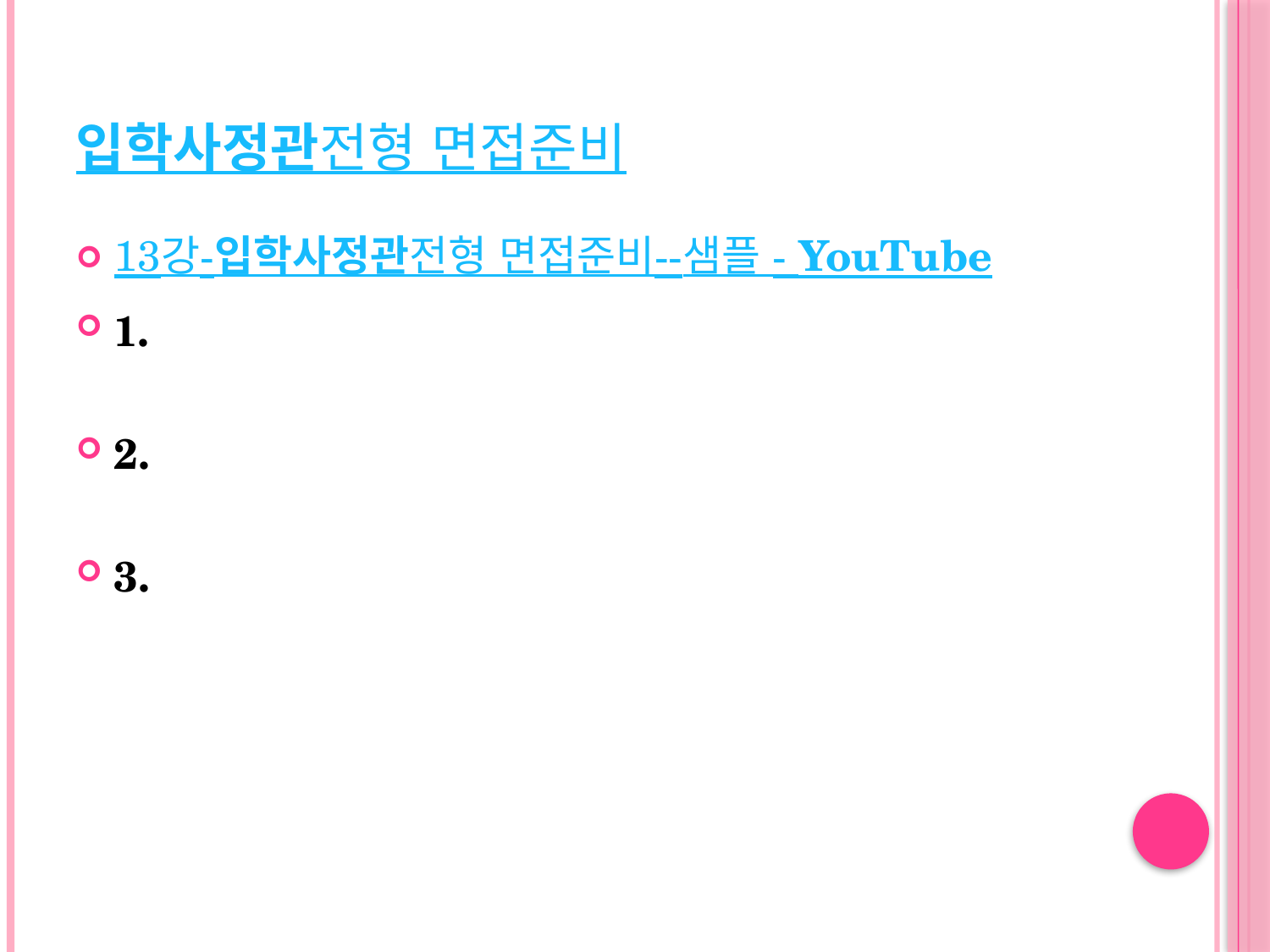

# 입학사정관전형 면접준비
13강-입학사정관전형 면접준비--샘플 - YouTube
1.

2.

3.